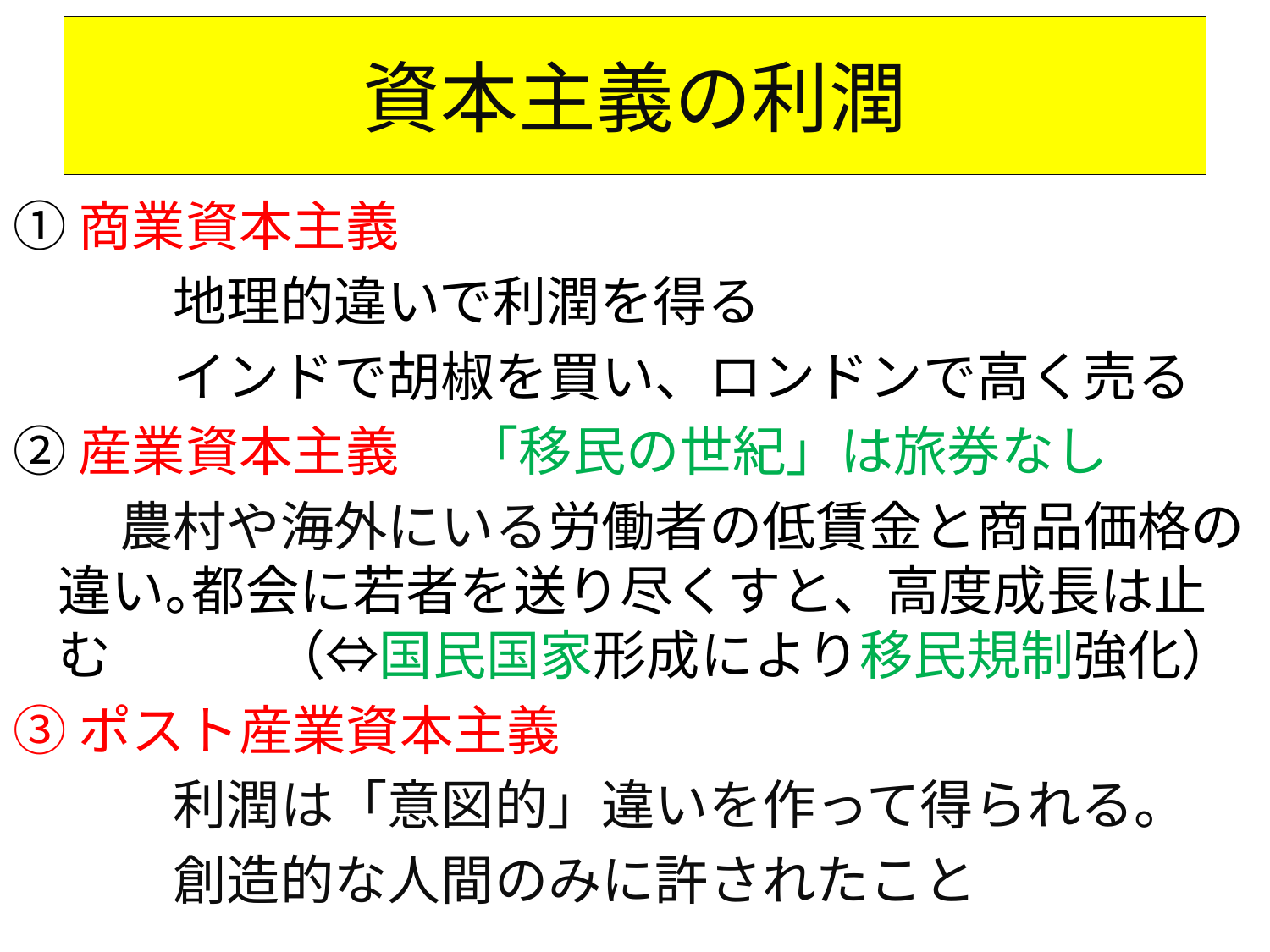

# 資本主義の利潤
①商業資本主義
　　　地理的違いで利潤を得る
　　　インドで胡椒を買い、ロンドンで高く売る
②産業資本主義 　「移民の世紀」は旅券なし
　　農村や海外にいる労働者の低賃金と商品価格の違い｡都会に若者を送り尽くすと、高度成長は止む　　　（⇔国民国家形成により移民規制強化）
③ポスト産業資本主義
　　　利潤は「意図的」違いを作って得られる。
　　　創造的な人間のみに許されたこと